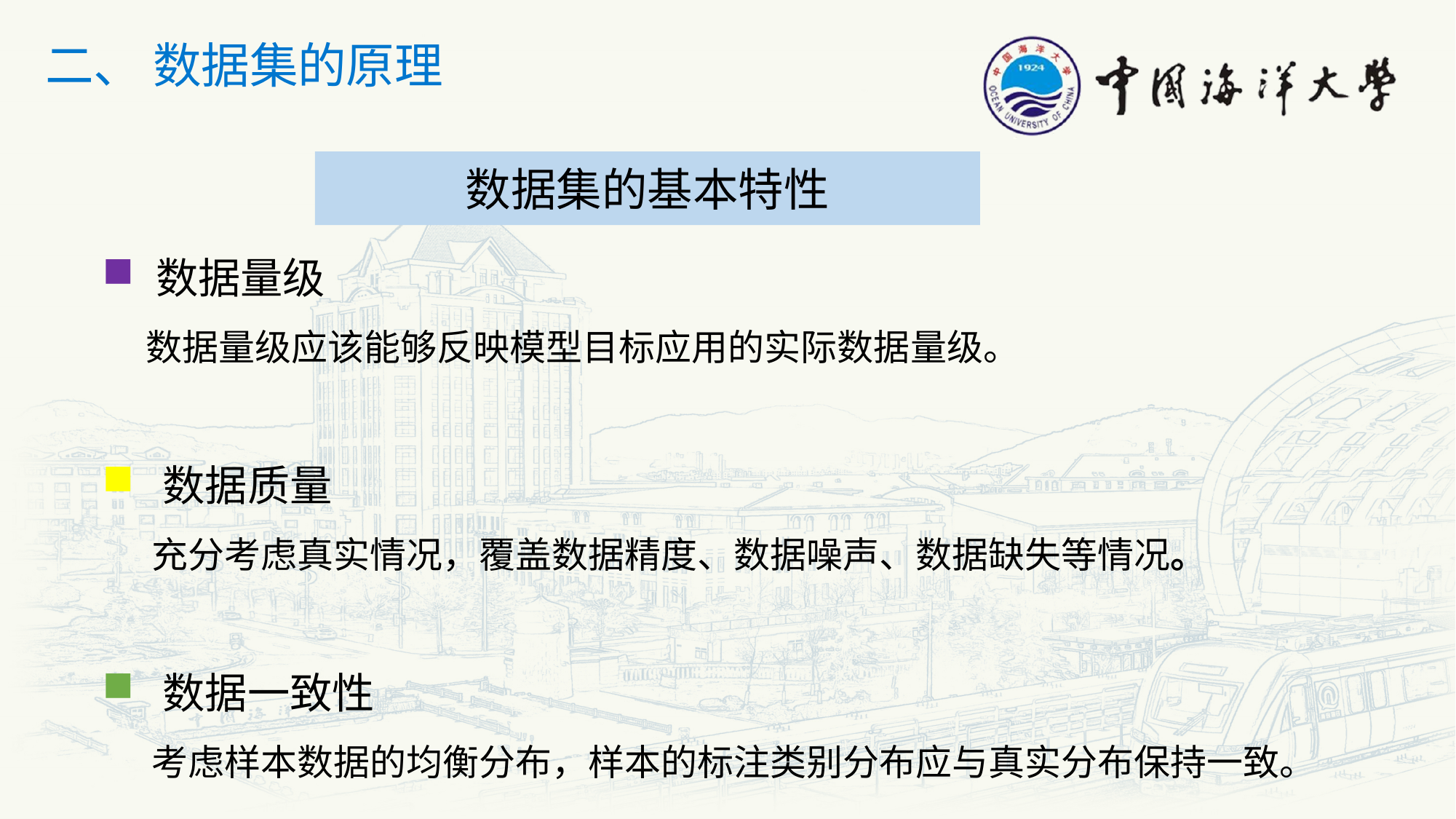

二、 数据集的原理
数据集的基本特性
 数据量级
      数据量级应该能够反映模型目标应用的实际数据量级。

 数据质量
     充分考虑真实情况，覆盖数据精度、数据噪声、数据缺失等情况。

 数据一致性
     考虑样本数据的均衡分布，样本的标注类别分布应与真实分布保持一致。